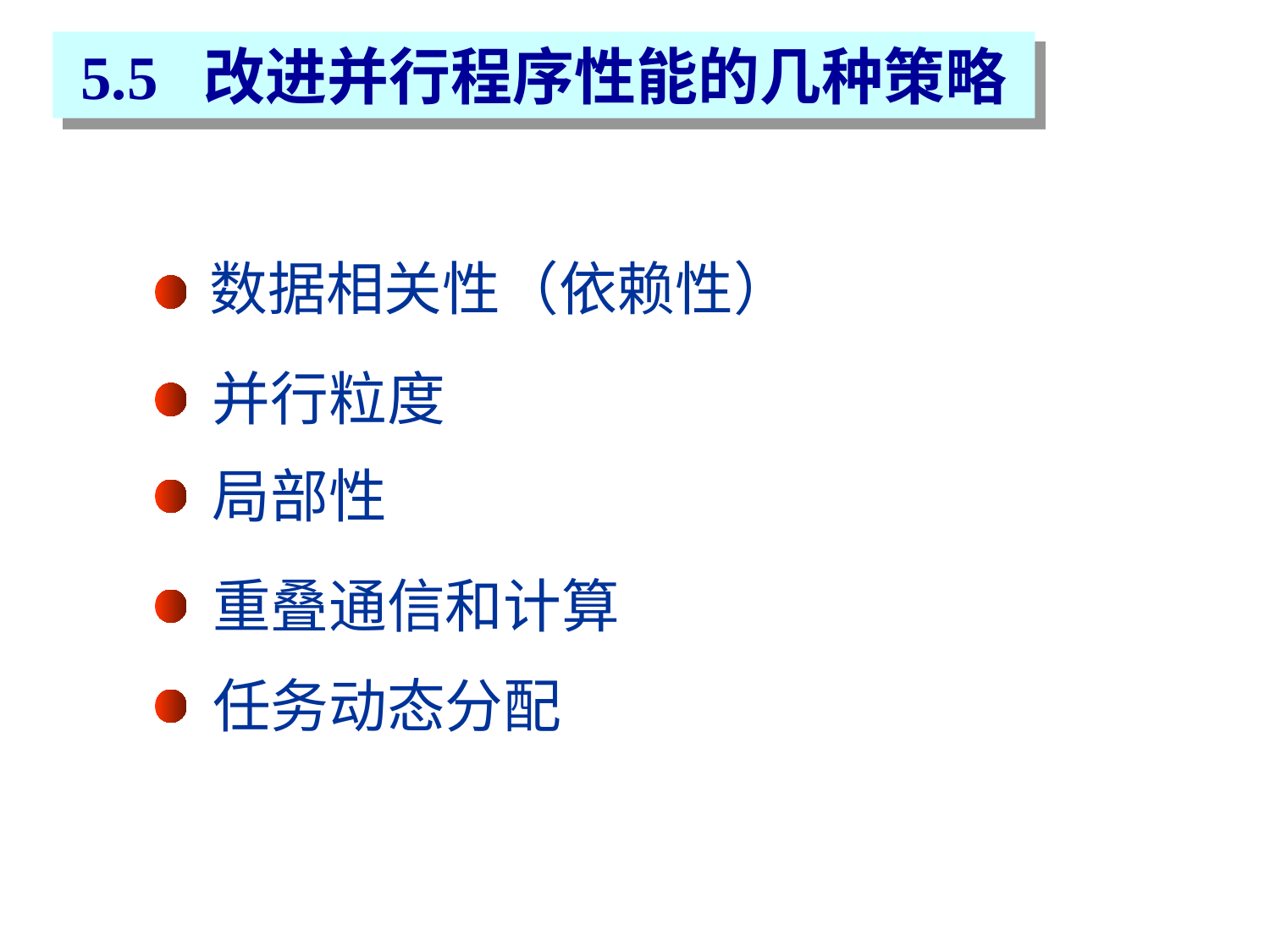

5.5  改进并行程序性能的几种策略
数据相关性（依赖性）

并行粒度

局部性

重叠通信和计算

任务动态分配